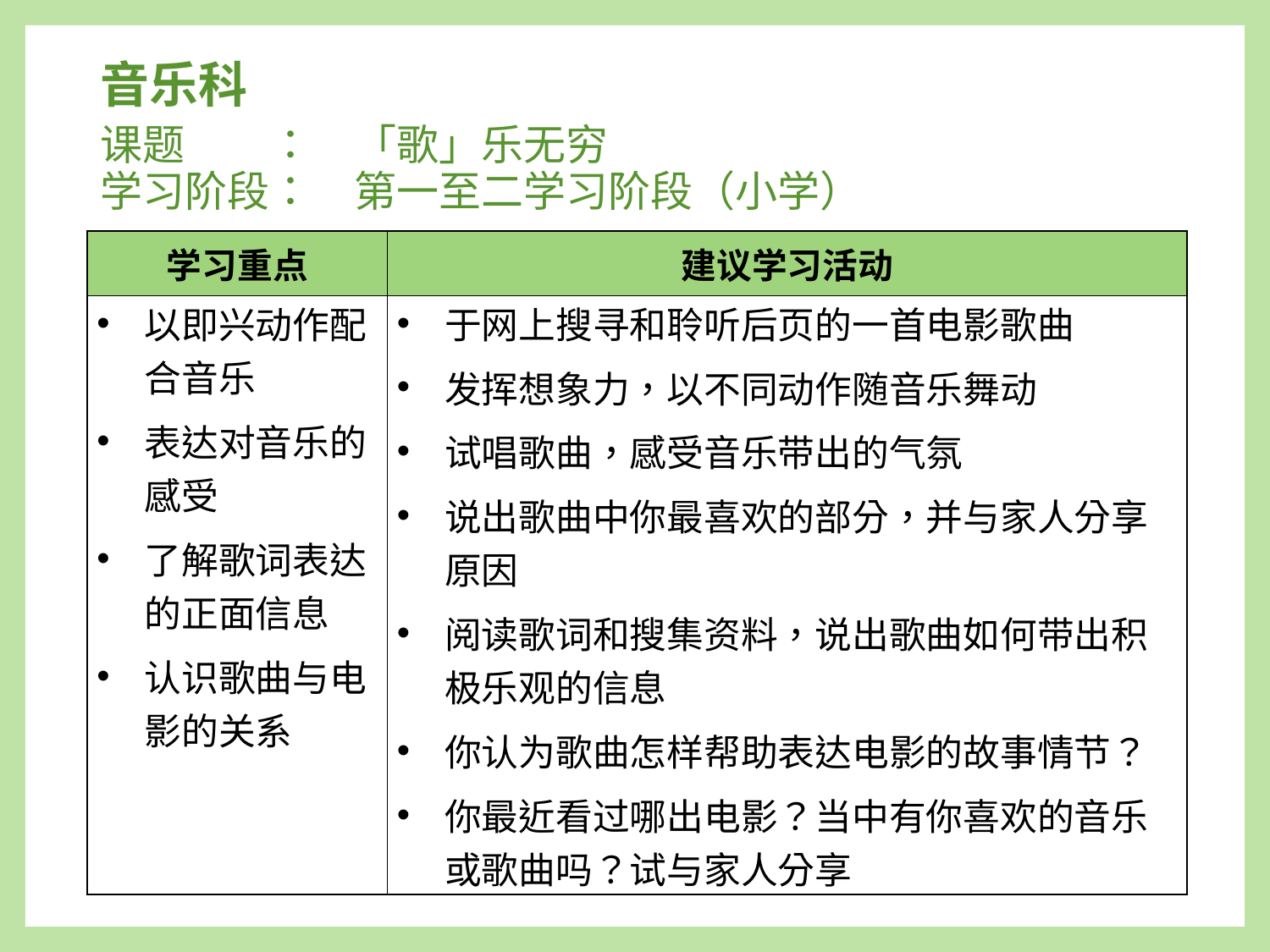

音乐科
# 课题　　：　「歌」乐无穷 学习阶段：　第一至二学习阶段（小学）
| 学习重点 | 建议学习活动 |
| --- | --- |
| 以即兴动作配合音乐 表达对音乐的感受 了解歌词表达的正面信息 认识歌曲与电影的关系 | 于网上搜寻和聆听后页的一首电影歌曲 发挥想象力，以不同动作随音乐舞动 试唱歌曲，感受音乐带出的气氛 说出歌曲中你最喜欢的部分，并与家人分享原因 阅读歌词和搜集资料，说出歌曲如何带出积极乐观的信息 你认为歌曲怎样帮助表达电影的故事情节？ 你最近看过哪出电影？当中有你喜欢的音乐或歌曲吗？试与家人分享 |